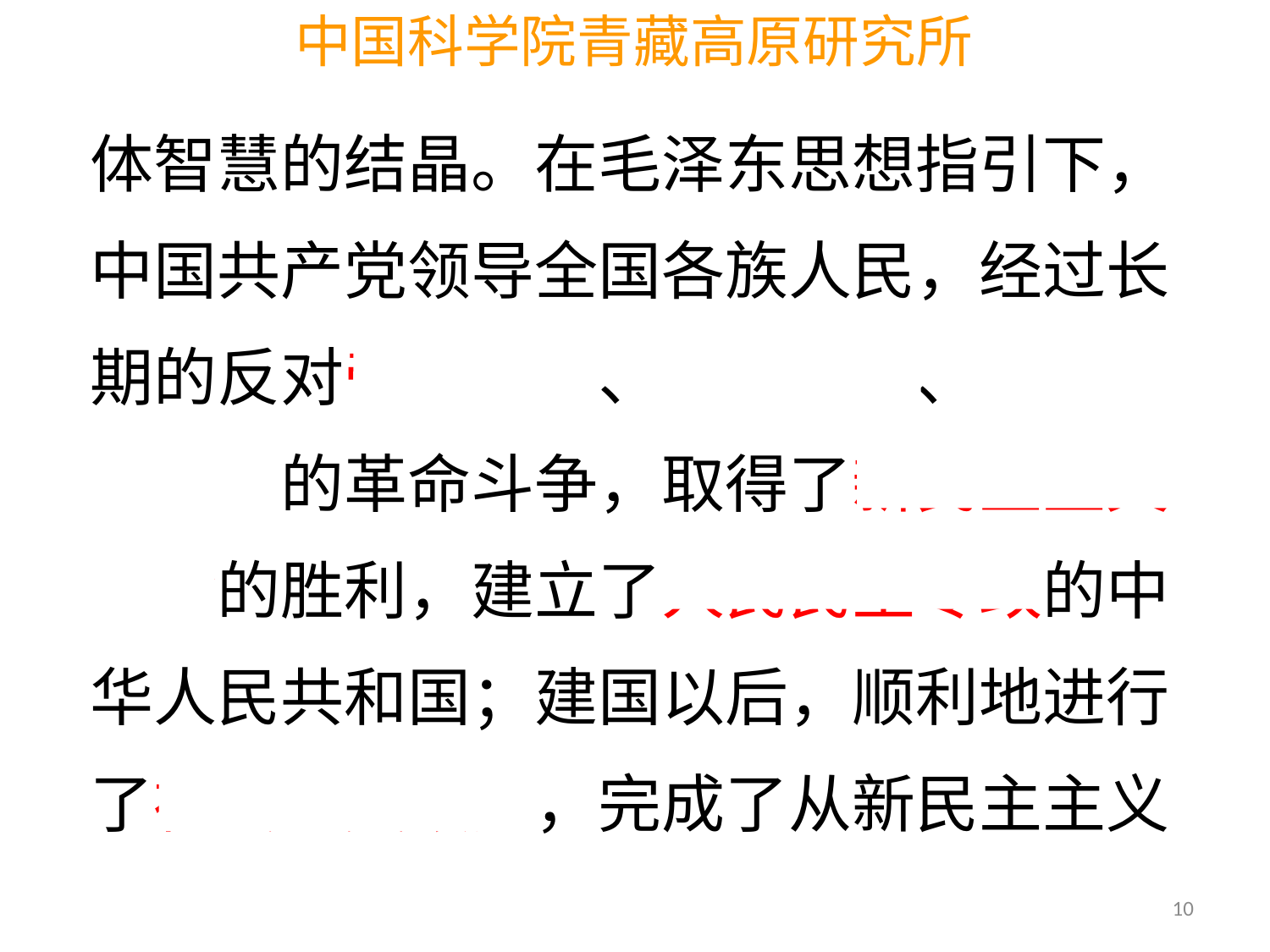

# 体智慧的结晶。在毛泽东思想指引下，中国共产党领导全国各族人民，经过长期的反对帝国主义、封建主义、官僚资本主义的革命斗争，取得了新民主主义革命的胜利，建立了人民民主专政的中华人民共和国；建国以后，顺利地进行了社会主义改造，完成了从新民主主义

10